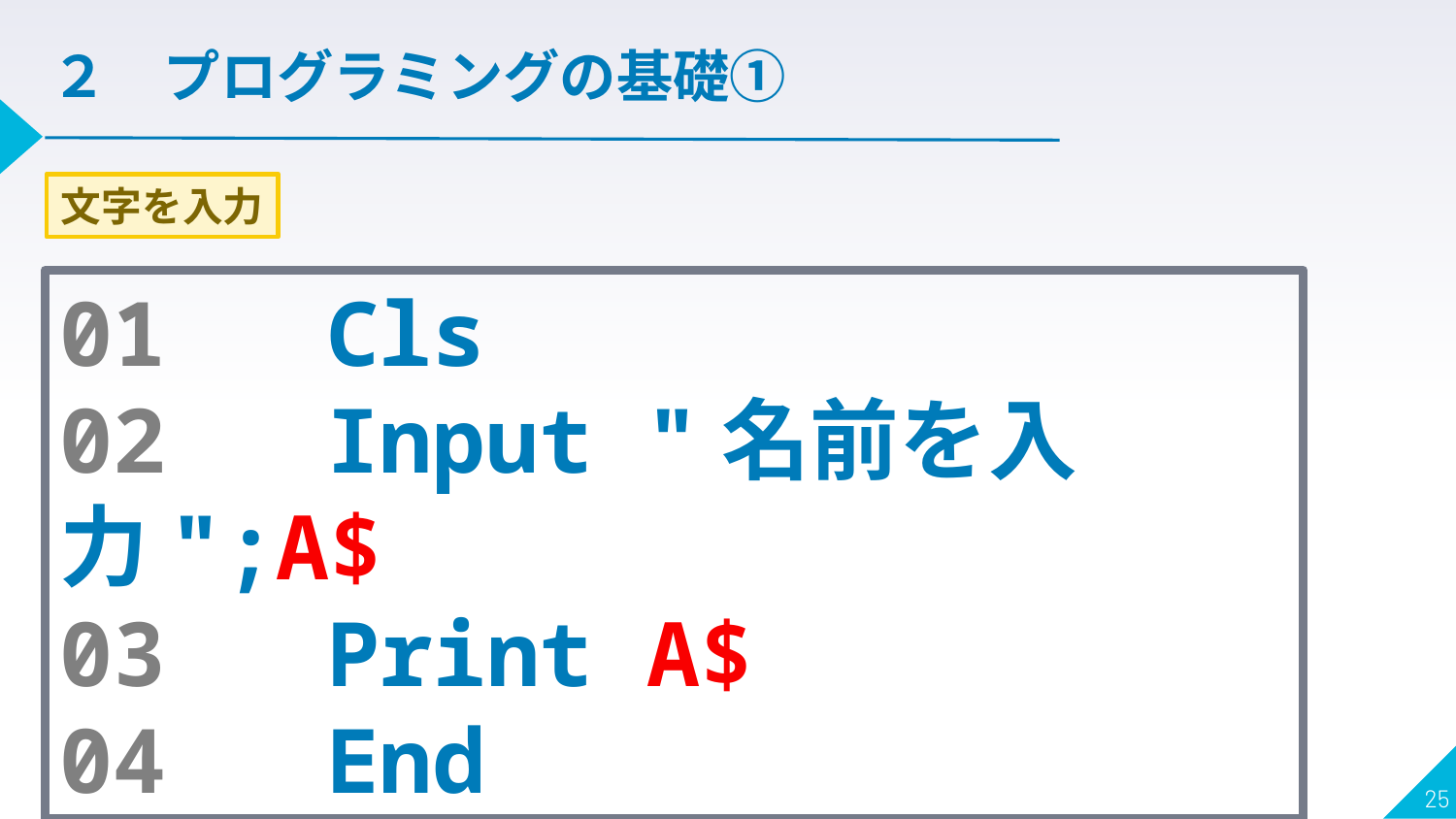

２　プログラミングの基礎①
文字を入力
01   Cls
02   Input "名前を入力";A$
03   Print A$
04   End
25